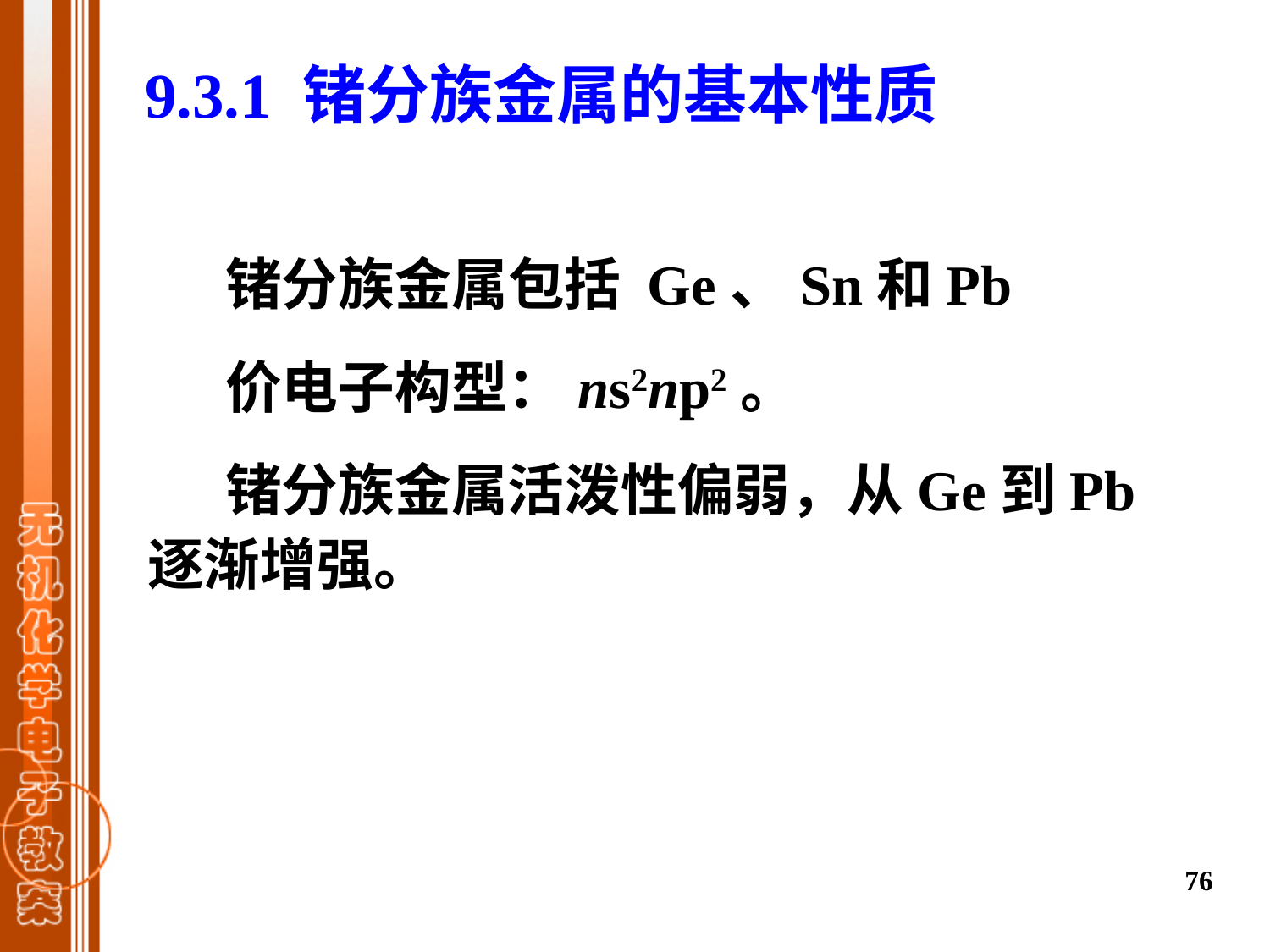

9.3.1 锗分族金属的基本性质
     锗分族金属包括 Ge、Sn和Pb
     价电子构型：ns2np2。
     锗分族金属活泼性偏弱，从Ge到Pb逐渐增强。
76